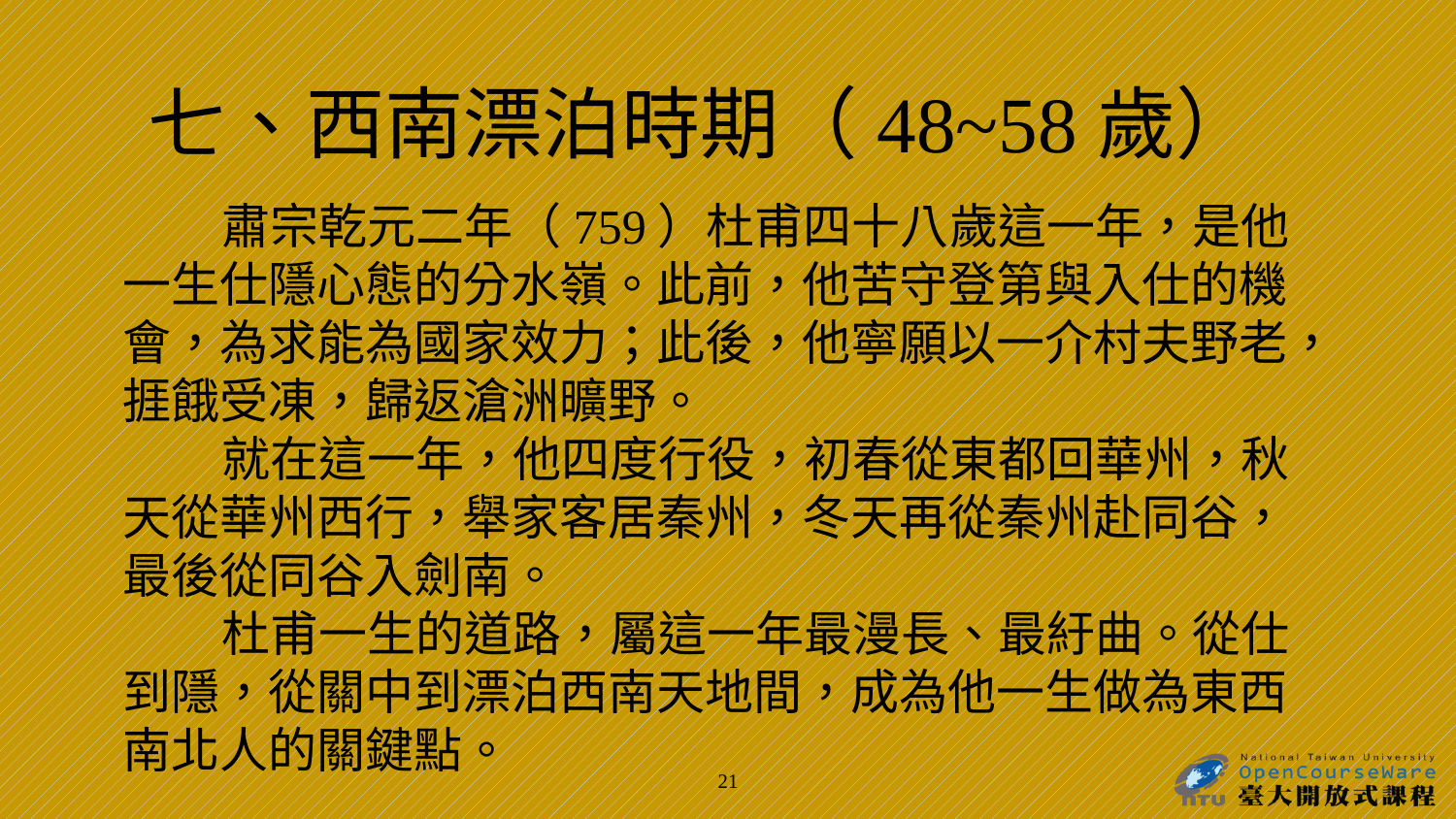

七、西南漂泊時期（48~58歲）
        肅宗乾元二年（759）杜甫四十八歲這一年，是他一生仕隱心態的分水嶺。此前，他苦守登第與入仕的機會，為求能為國家效力；此後，他寧願以一介村夫野老，捱餓受凍，歸返滄洲曠野。
        就在這一年，他四度行役，初春從東都回華州，秋天從華州西行，舉家客居秦州，冬天再從秦州赴同谷，最後從同谷入劍南。
        杜甫一生的道路，屬這一年最漫長、最紆曲。從仕到隱，從關中到漂泊西南天地間，成為他一生做為東西南北人的關鍵點。
21